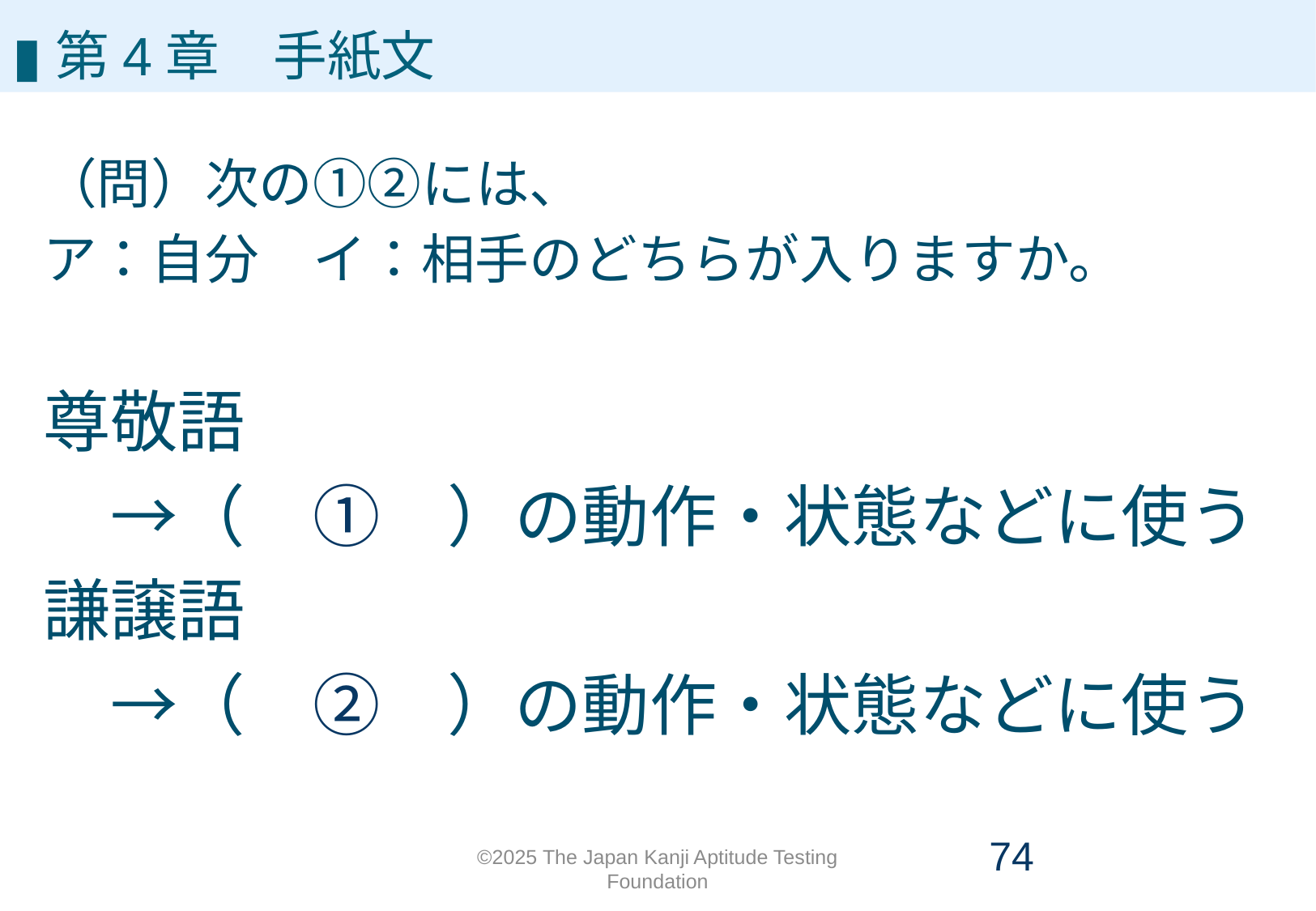

# 第4章
▮第4章　手紙文
（問）次の①②には、
ア：自分　イ：相手のどちらが入りますか。

尊敬語
　→（　①　）の動作・状態などに使う
謙譲語
　→（　②　）の動作・状態などに使う

©2025 The Japan Kanji Aptitude Testing Foundation
74